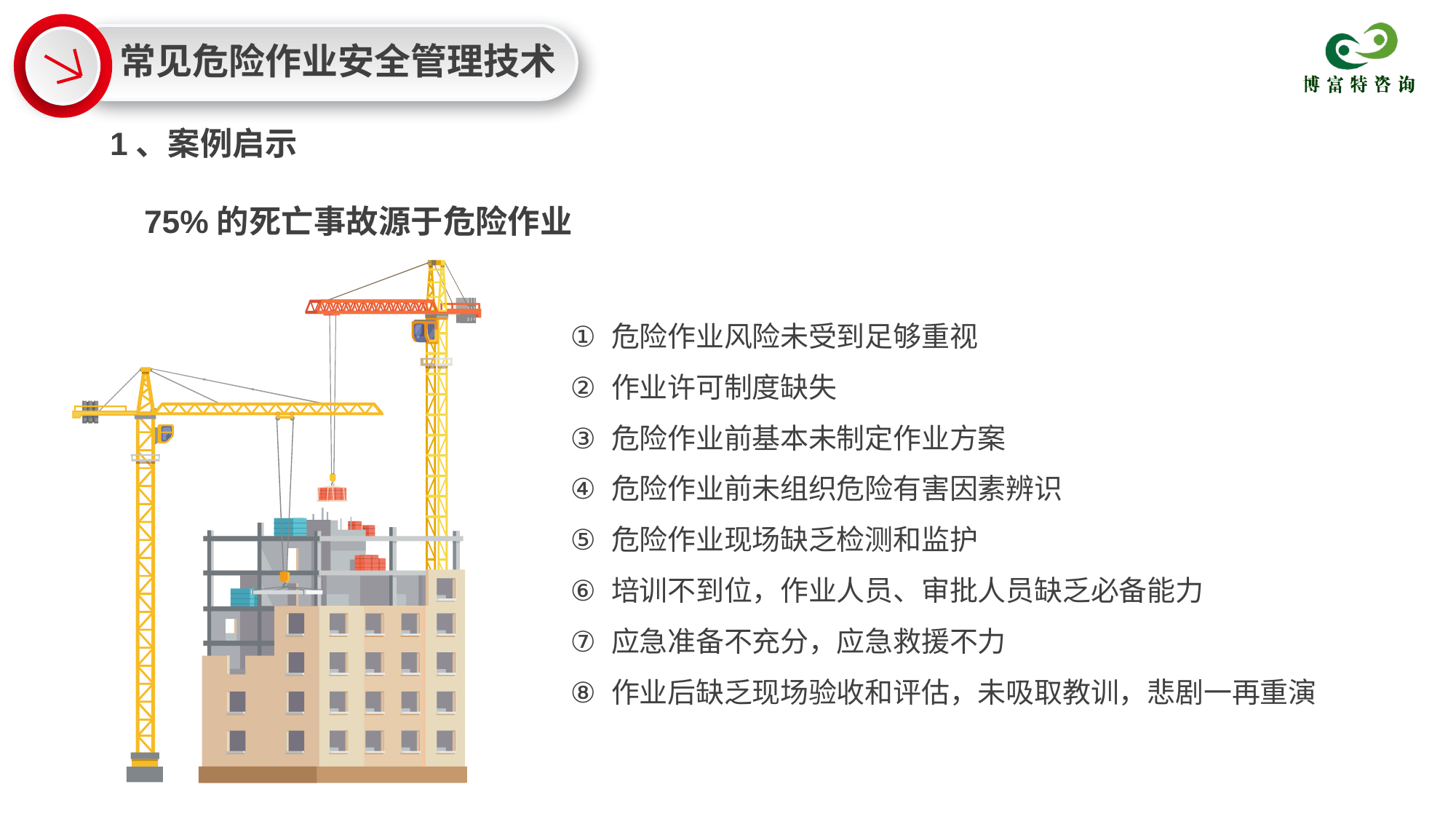

常见危险作业安全管理技术
1、案例启示
75%的死亡事故源于危险作业

危险作业风险未受到足够重视
作业许可制度缺失
危险作业前基本未制定作业方案
危险作业前未组织危险有害因素辨识
危险作业现场缺乏检测和监护
培训不到位，作业人员、审批人员缺乏必备能力
应急准备不充分，应急救援不力
作业后缺乏现场验收和评估，未吸取教训，悲剧一再重演